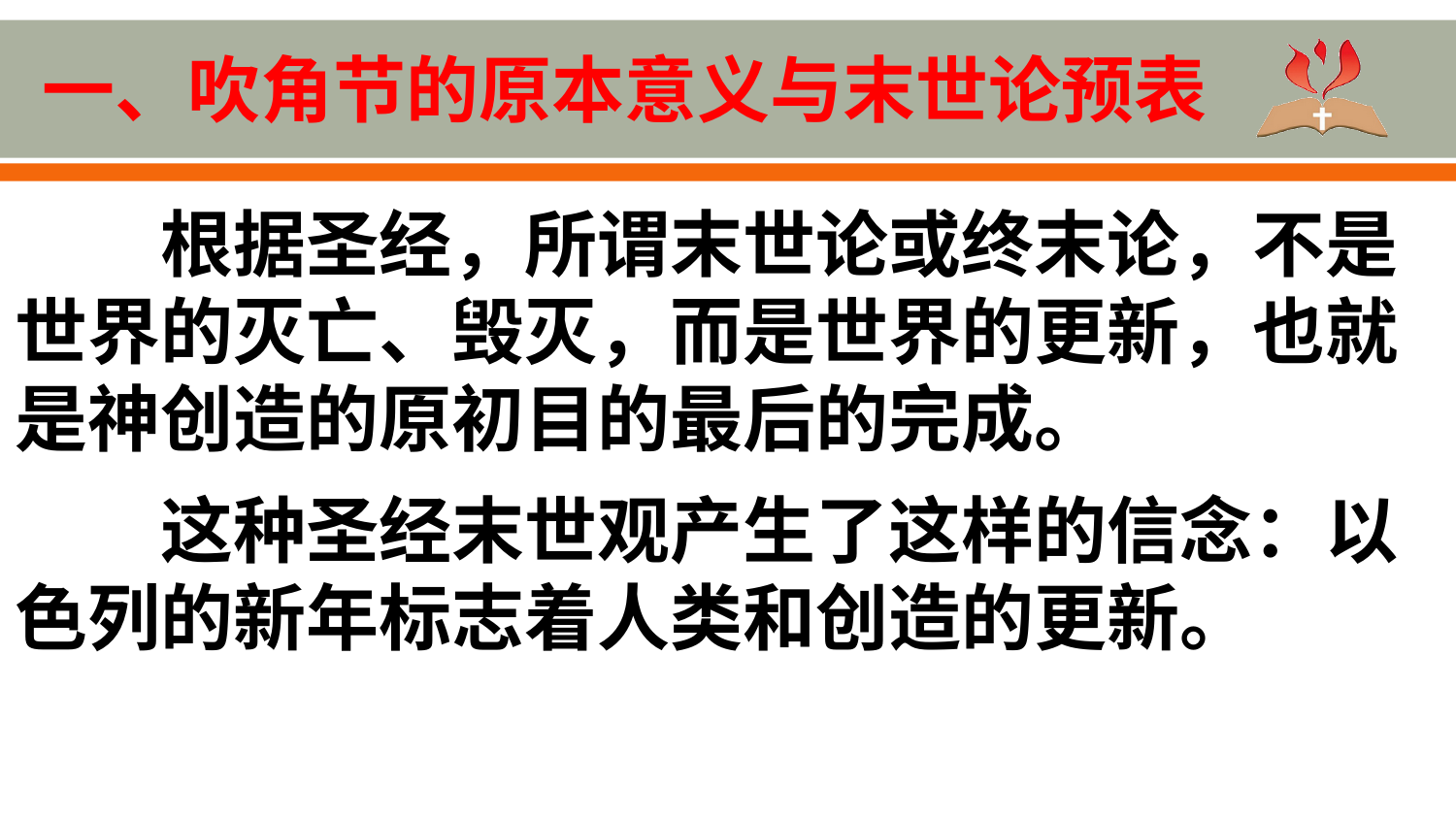

# 一、吹角节的原本意义与末世论预表
根据圣经，所谓末世论或终末论，不是世界的灭亡、毁灭，而是世界的更新，也就是神创造的原初目的最后的完成。
这种圣经末世观产生了这样的信念：以色列的新年标志着人类和创造的更新。